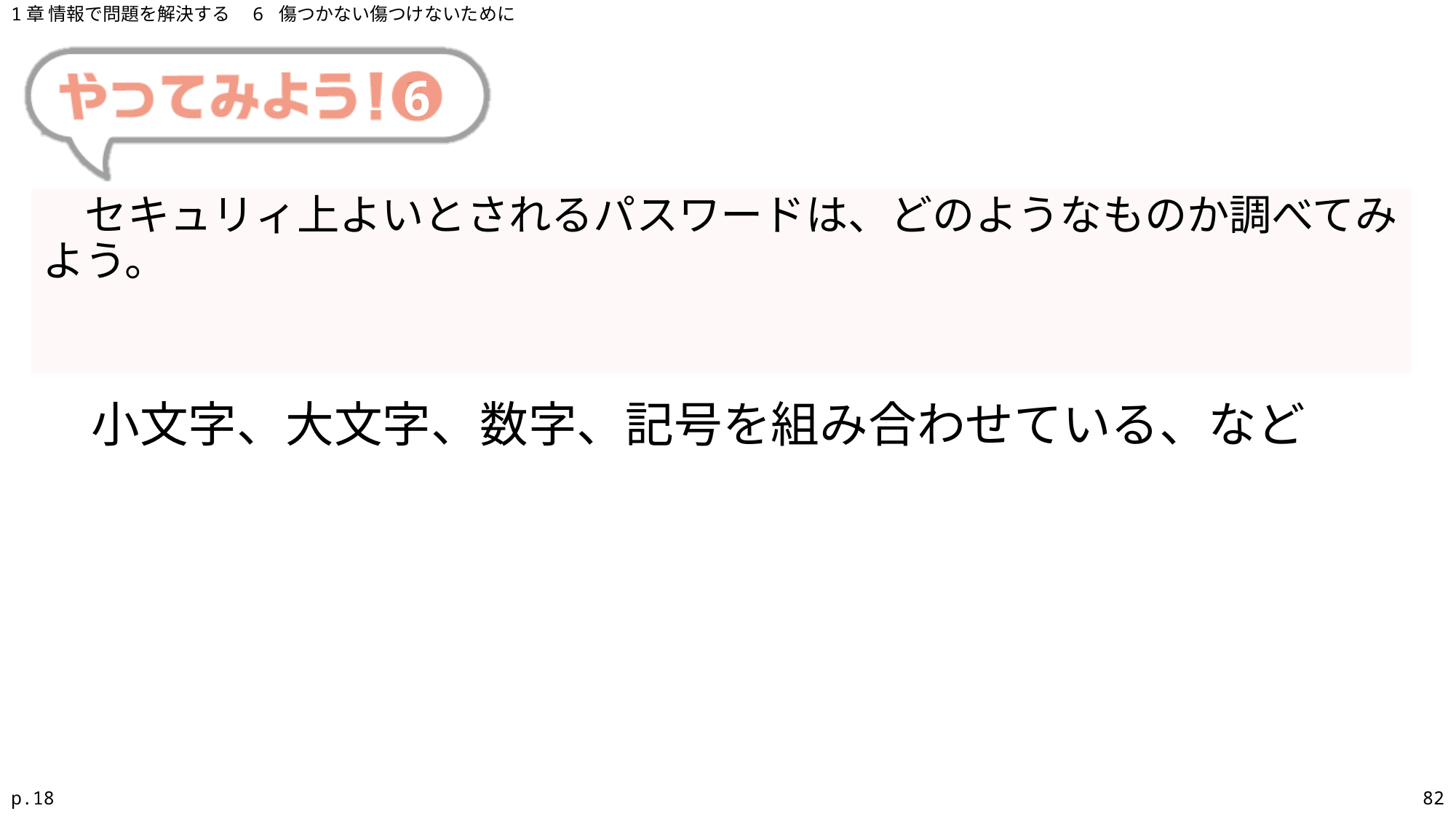

1章 情報で問題を解決する　6 傷つかない傷つけないために
# 6
　セキュリィ上よいとされるパスワードは、どのようなものか調べてみよう。
　小文字、大文字、数字、記号を組み合わせている、など
p.18
82